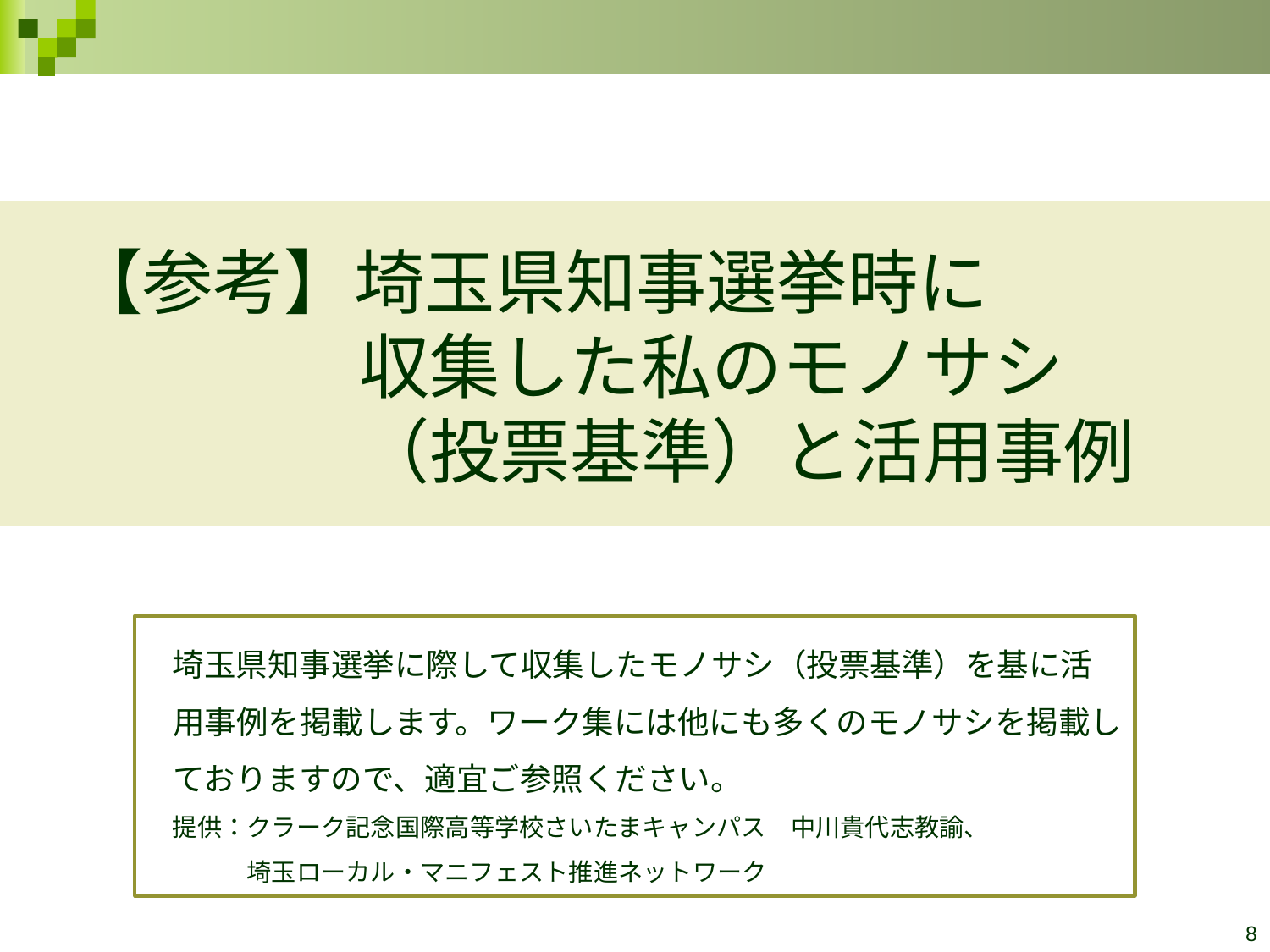

【参考】埼玉県知事選挙時に
収集した私のモノサシ
（投票基準）と活用事例
埼玉県知事選挙に際して収集したモノサシ（投票基準）を基に活用事例を掲載します。ワーク集には他にも多くのモノサシを掲載しておりますので、適宜ご参照ください。
提供：クラーク記念国際高等学校さいたまキャンパス　中川貴代志教諭、
　　　埼玉ローカル・マニフェスト推進ネットワーク
8